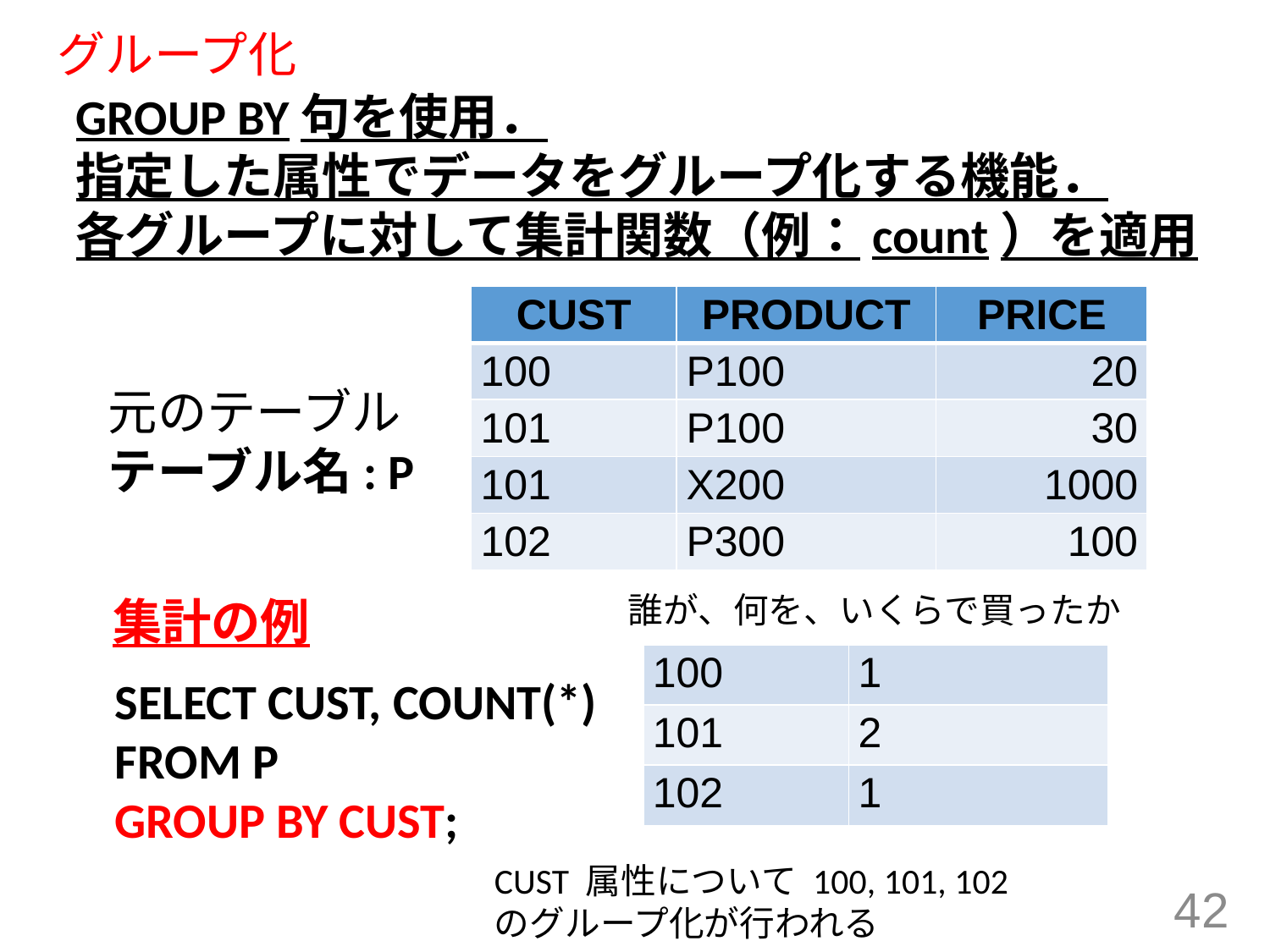

# グループ化
GROUP BY句を使用．
指定した属性でデータをグループ化する機能．
各グループに対して集計関数（例：count）を適用
| CUST | PRODUCT | PRICE |
| --- | --- | --- |
| 100 | P100 | 20 |
| 101 | P100 | 30 |
| 101 | X200 | 1000 |
| 102 | P300 | 100 |
元のテーブル
テーブル名: P
誰が、何を、いくらで買ったか
集計の例
| 100 | 1 |
| --- | --- |
| 101 | 2 |
| 102 | 1 |
SELECT CUST, COUNT(*)
FROM P
GROUP BY CUST;
CUST 属性について 100, 101, 102
のグループ化が行われる
42